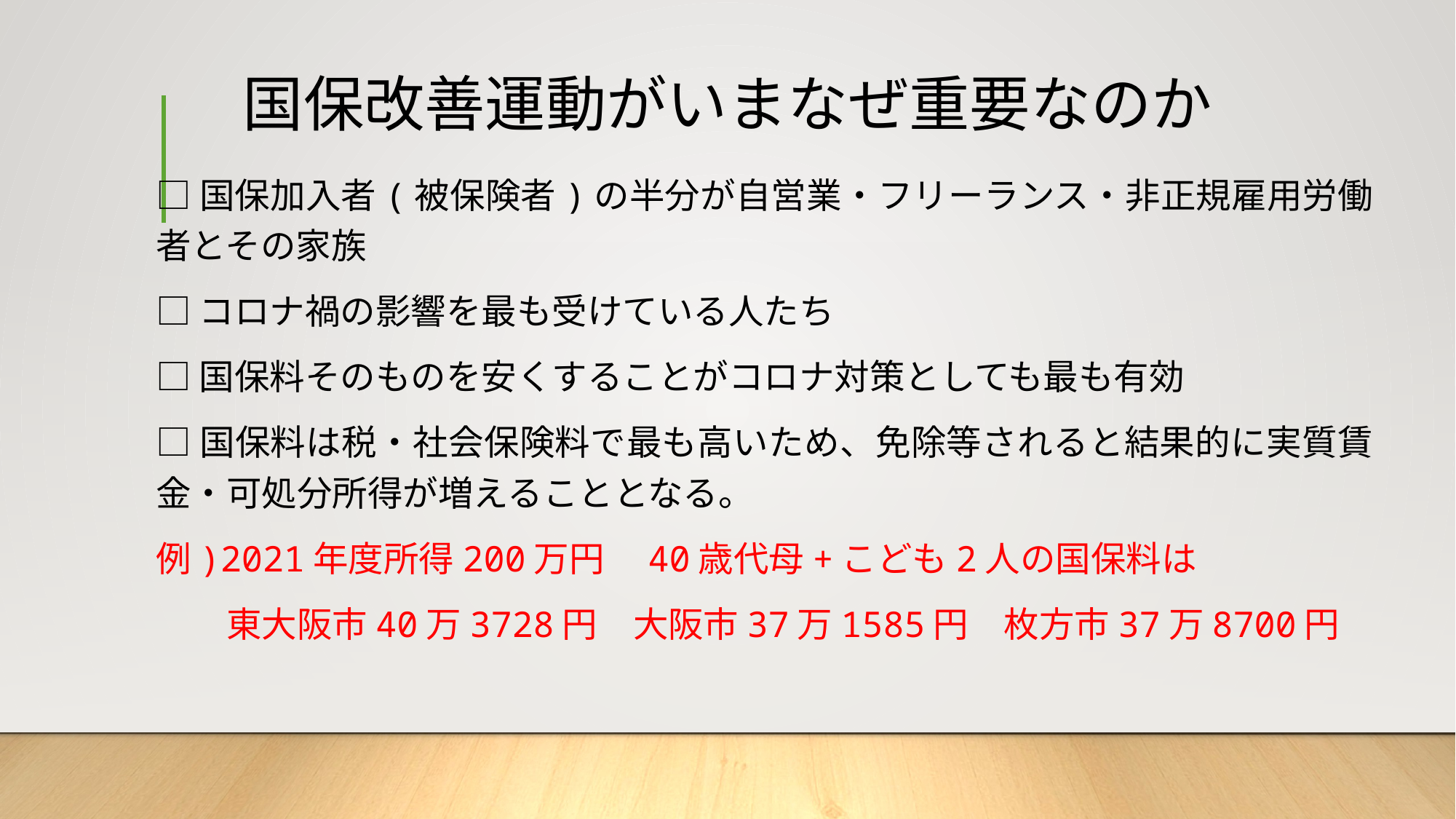

# 国保改善運動がいまなぜ重要なのか
□国保加入者(被保険者)の半分が自営業・フリーランス・非正規雇用労働者とその家族
□コロナ禍の影響を最も受けている人たち
□国保料そのものを安くすることがコロナ対策としても最も有効
□国保料は税・社会保険料で最も高いため、免除等されると結果的に実質賃金・可処分所得が増えることとなる。
例)2021年度所得200万円　40歳代母+こども2人の国保料は
　　東大阪市40万3728円　大阪市37万1585円　枚方市37万8700円